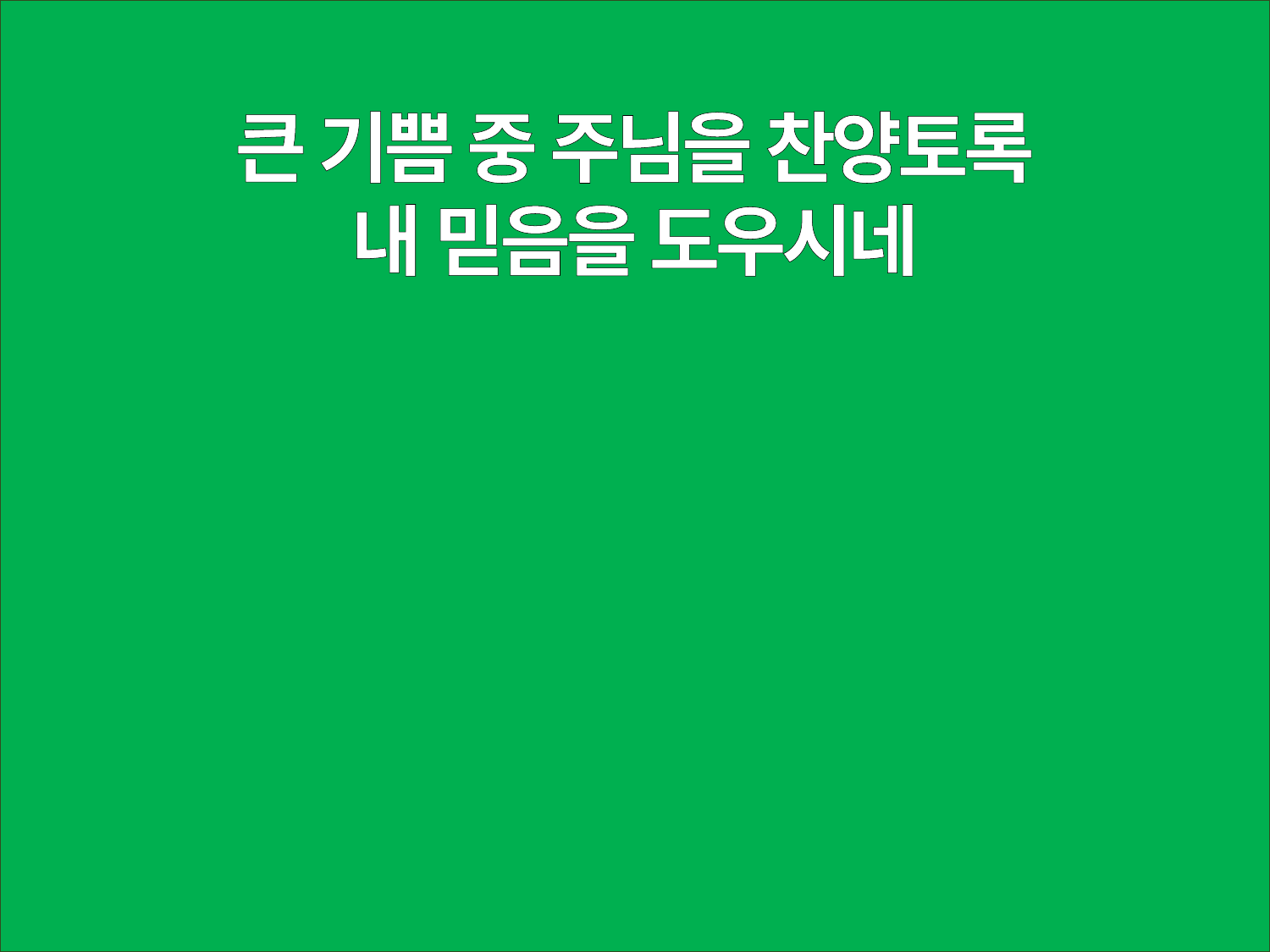

큰 기쁨 중 주님을 찬양토록
내 믿음을 도우시네